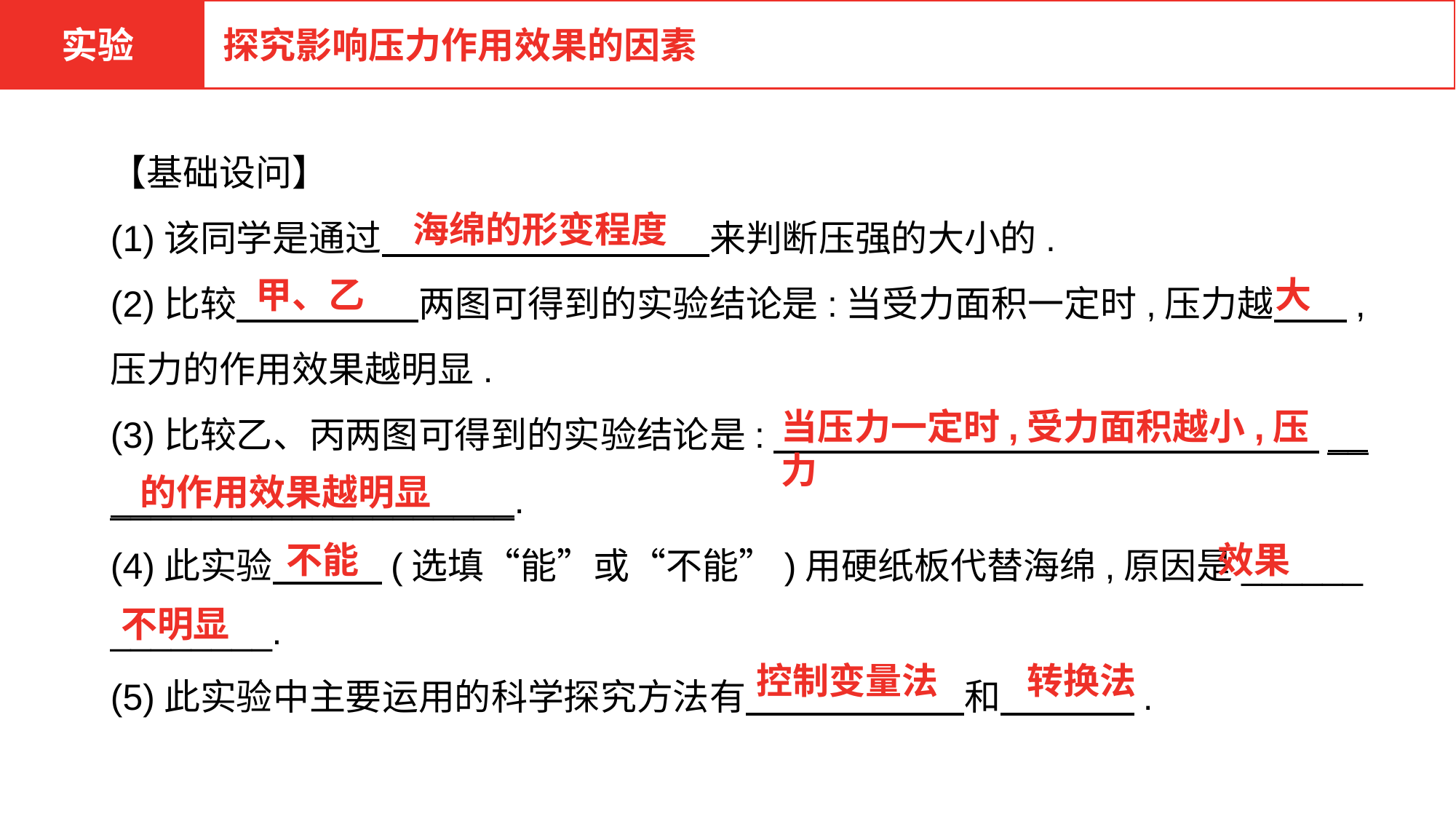

实验
探究影响压力作用效果的因素
【基础设问】
(1)该同学是通过　　　　　　　　　来判断压强的大小的.
(2)比较　　　　　两图可得到的实验结论是:当受力面积一定时,压力越　　,压力的作用效果越明显.
(3)比较乙、丙两图可得到的实验结论是:　　　　　　　　　　　　　　　__
____________________.
(4)此实验　　　(选填“能”或“不能”)用硬纸板代替海绵,原因是______
________.
(5)此实验中主要运用的科学探究方法有　　　　　　和　　　   .
海绵的形变程度
甲、乙
大
当压力一定时,受力面积越小,压力
的作用效果越明显
不能
效果
不明显

控制变量法

转换法